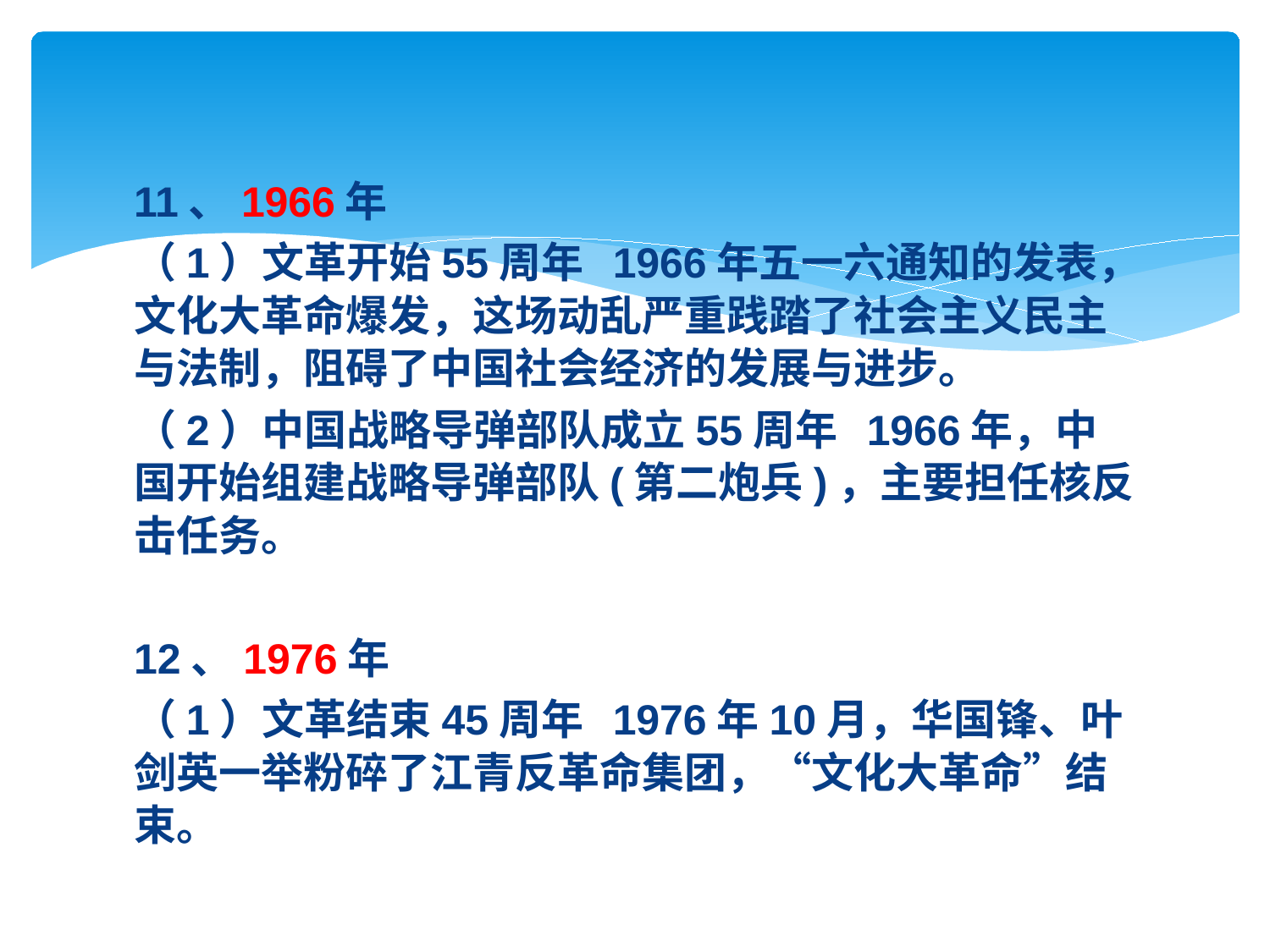

#
11、1966年
（1）文革开始55周年  1966年五一六通知的发表，文化大革命爆发，这场动乱严重践踏了社会主义民主与法制，阻碍了中国社会经济的发展与进步。
（2）中国战略导弹部队成立55周年  1966年，中国开始组建战略导弹部队(第二炮兵)，主要担任核反击任务。

12、1976年
（1）文革结束45周年  1976年10月，华国锋、叶剑英一举粉碎了江青反革命集团，“文化大革命”结束。